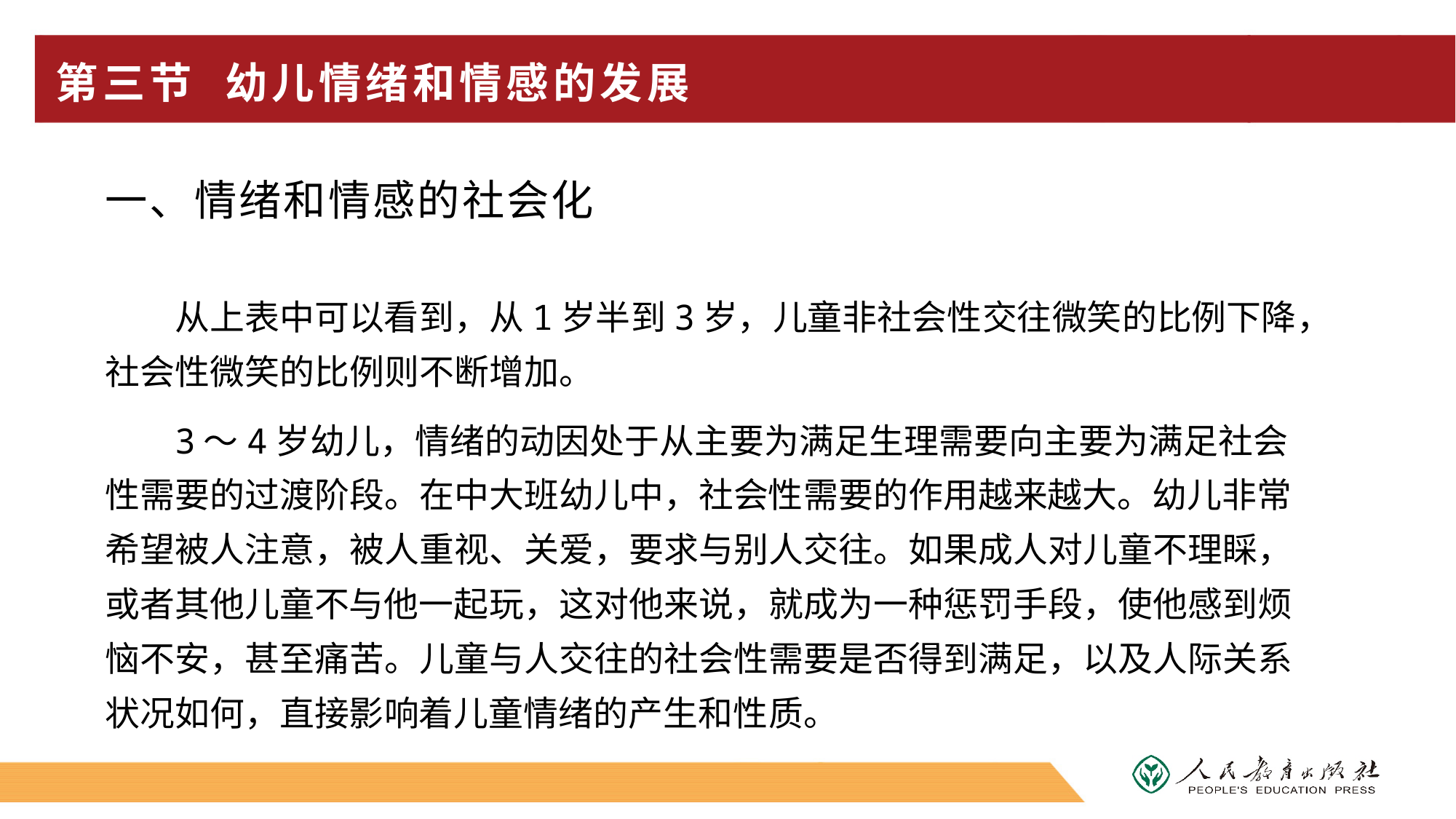

# 第三节  幼儿情绪和情感的发展
一、情绪和情感的社会化
从上表中可以看到，从1岁半到3岁，儿童非社会性交往微笑的比例下降，社会性微笑的比例则不断增加。
3～4岁幼儿，情绪的动因处于从主要为满足生理需要向主要为满足社会性需要的过渡阶段。在中大班幼儿中，社会性需要的作用越来越大。幼儿非常希望被人注意，被人重视、关爱，要求与别人交往。如果成人对儿童不理睬，或者其他儿童不与他一起玩，这对他来说，就成为一种惩罚手段，使他感到烦恼不安，甚至痛苦。儿童与人交往的社会性需要是否得到满足，以及人际关系状况如何，直接影响着儿童情绪的产生和性质。